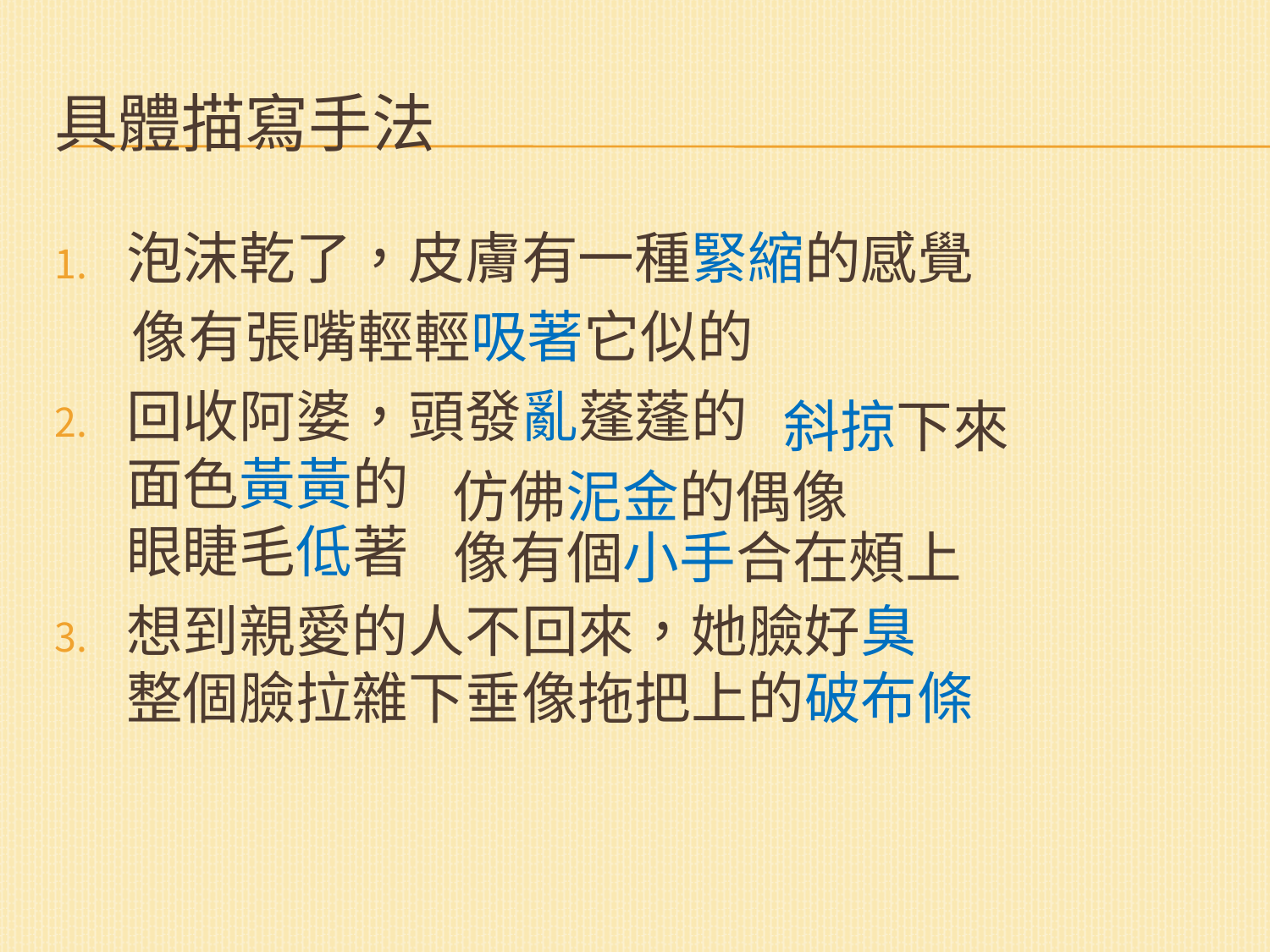

# 具體描寫手法
泡沫乾了，皮膚有一種緊縮的感覺
     像有張嘴輕輕吸著它似的
回收阿婆，頭發亂蓬蓬的
面色黃黃的
眼睫毛低著
想到親愛的人不回來，她臉好臭
整個臉拉雜下垂像拖把上的破布條
斜掠下來
仿佛泥金的偶像
像有個小手合在頰上